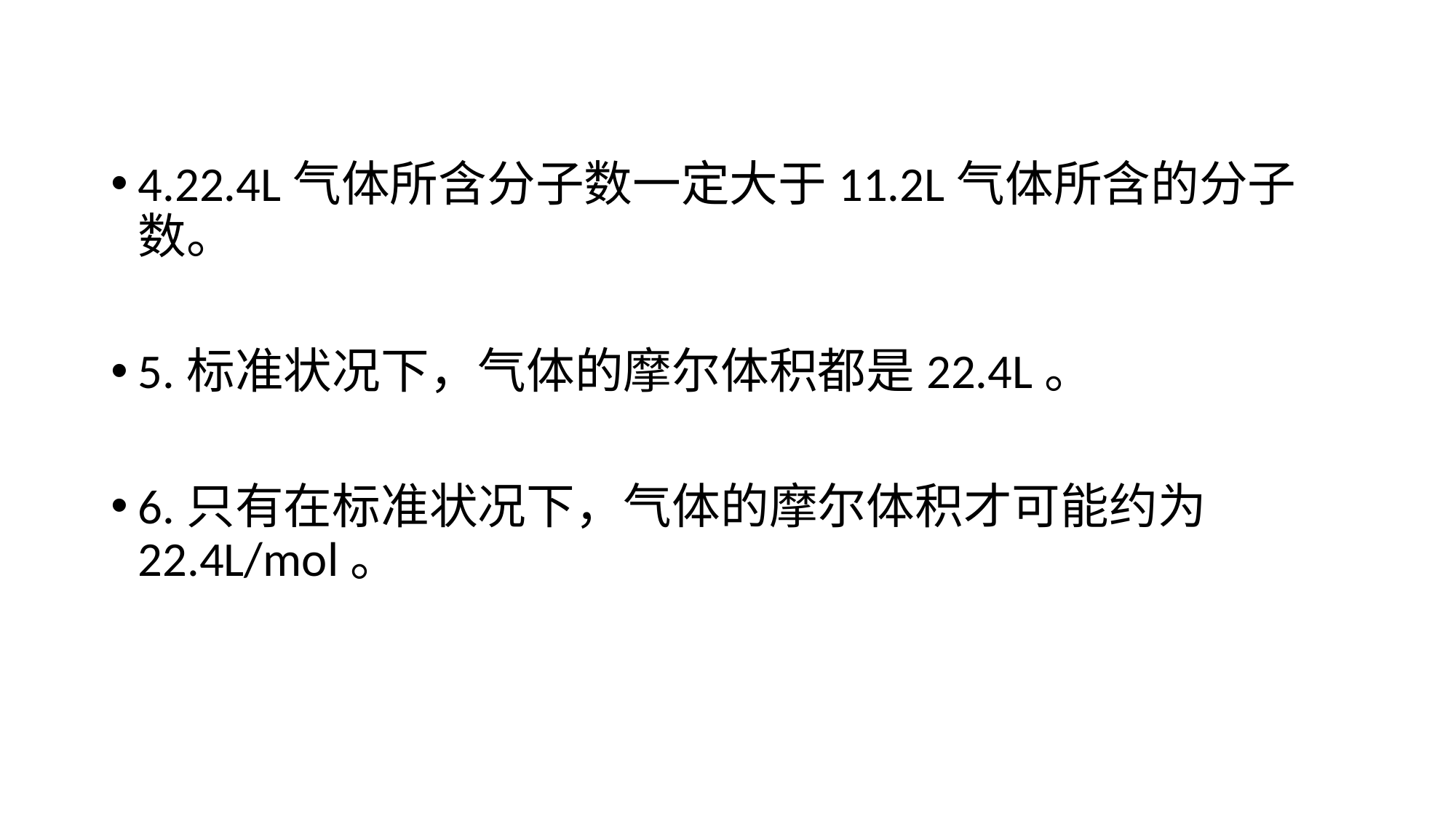

4.22.4L气体所含分子数一定大于11.2L气体所含的分子数。

5.标准状况下，气体的摩尔体积都是22.4L。

6.只有在标准状况下，气体的摩尔体积才可能约为22.4L/mol。